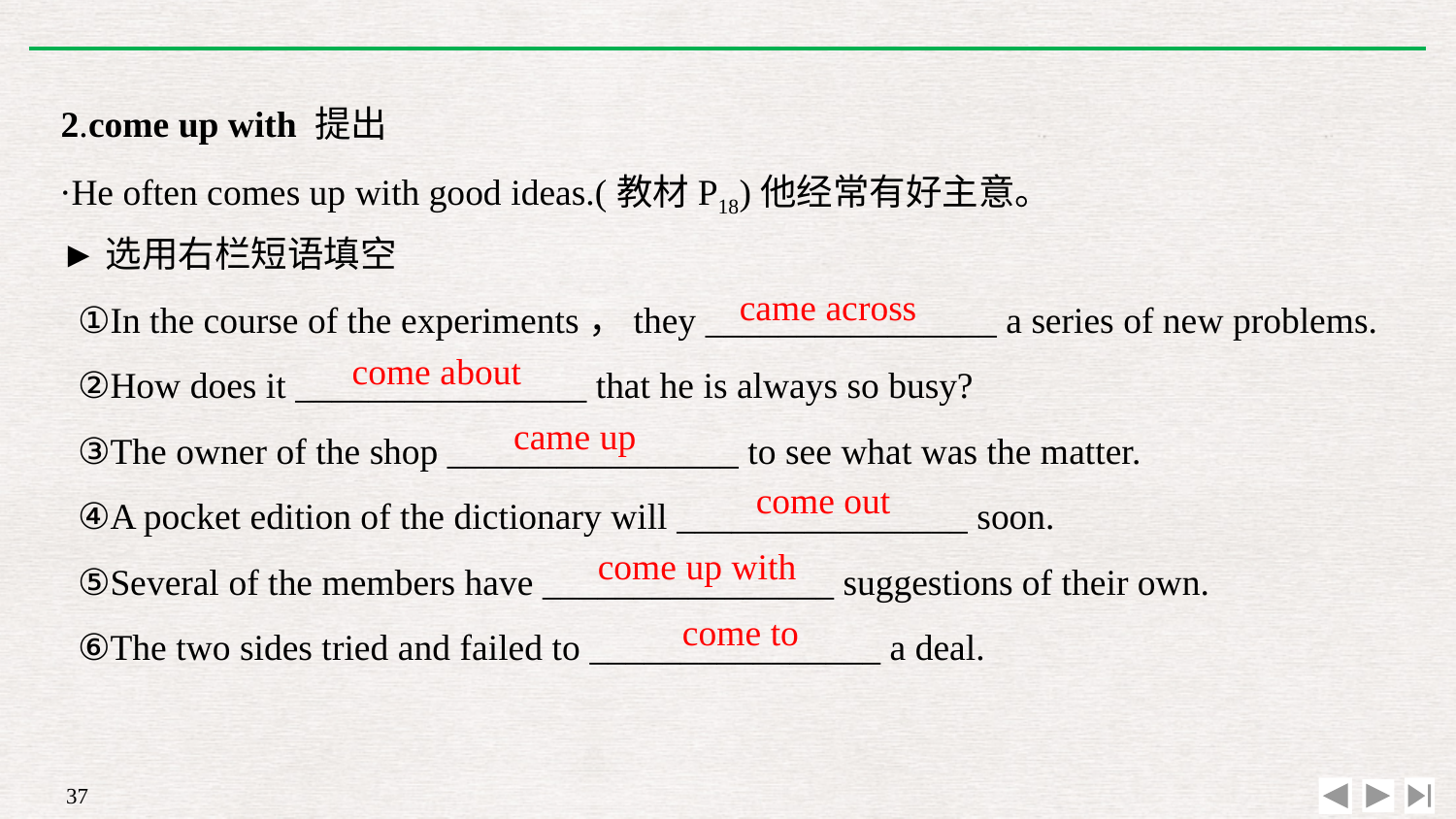

2.come up with 提出
·He often comes up with good ideas.(教材P18)他经常有好主意。
►选用右栏短语填空
①In the course of the experiments，they ________________ a series of new problems.
②How does it ________________ that he is always so busy?
③The owner of the shop ________________ to see what was the matter.
④A pocket edition of the dictionary will ________________ soon.
⑤Several of the members have ________________ suggestions of their own.
⑥The two sides tried and failed to ________________ a deal.
came across
come about
came up
come out
come up with
come to